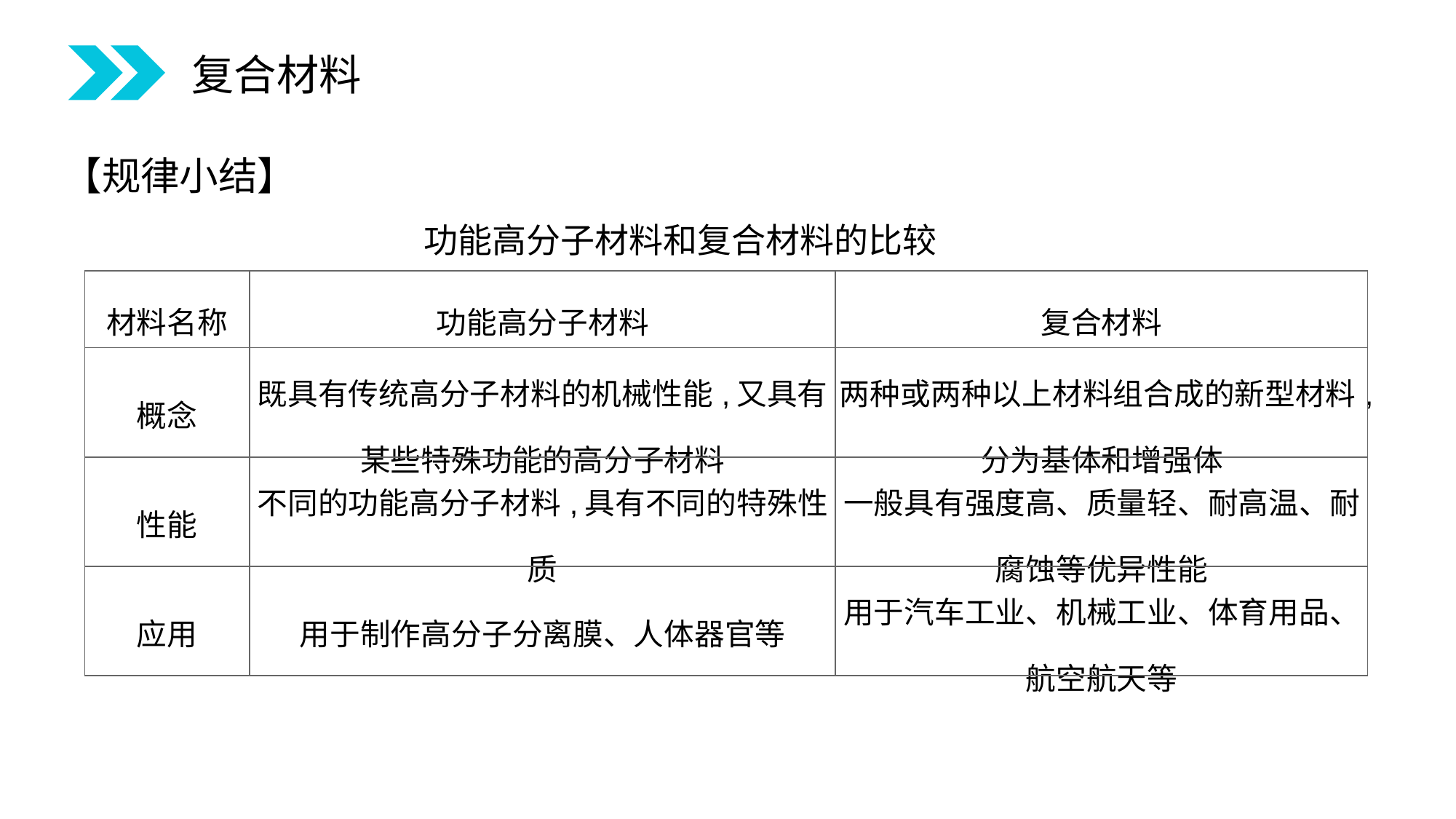

复合材料
【规律小结】
功能高分子材料和复合材料的比较

| 材料名称 | 功能高分子材料 | 复合材料 |
| --- | --- | --- |
| 概念 | 既具有传统高分子材料的机械性能,又具有某些特殊功能的高分子材料 | 两种或两种以上材料组合成的新型材料,分为基体和增强体 |
| 性能 | 不同的功能高分子材料,具有不同的特殊性质 | 一般具有强度高、质量轻、耐高温、耐腐蚀等优异性能 |
| 应用 | 用于制作高分子分离膜、人体器官等 | 用于汽车工业、机械工业、体育用品、航空航天等 |